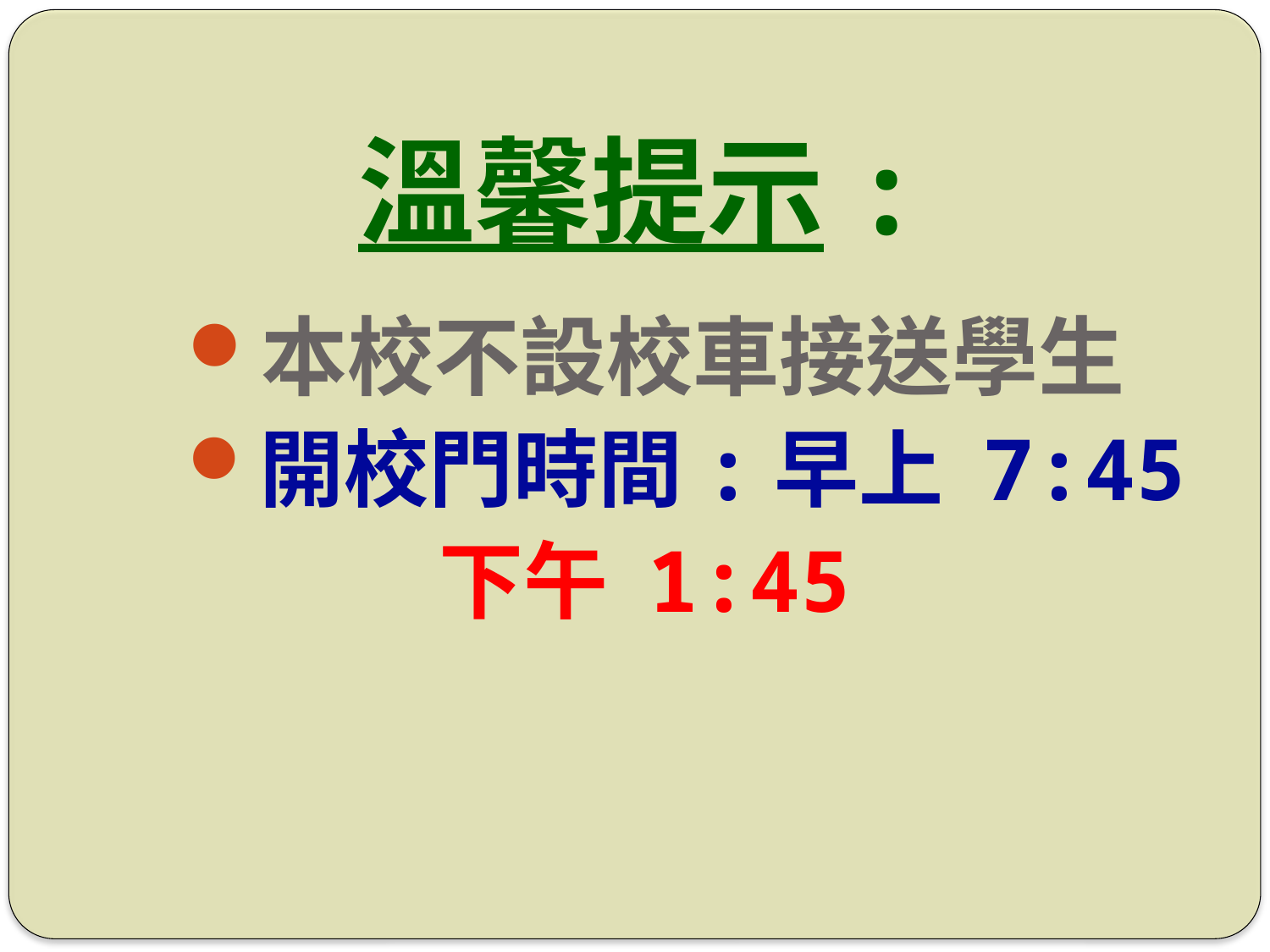

# 溫馨提示:
本校不設校車接送學生
開校門時間:早上 7:45
            下午 1:45